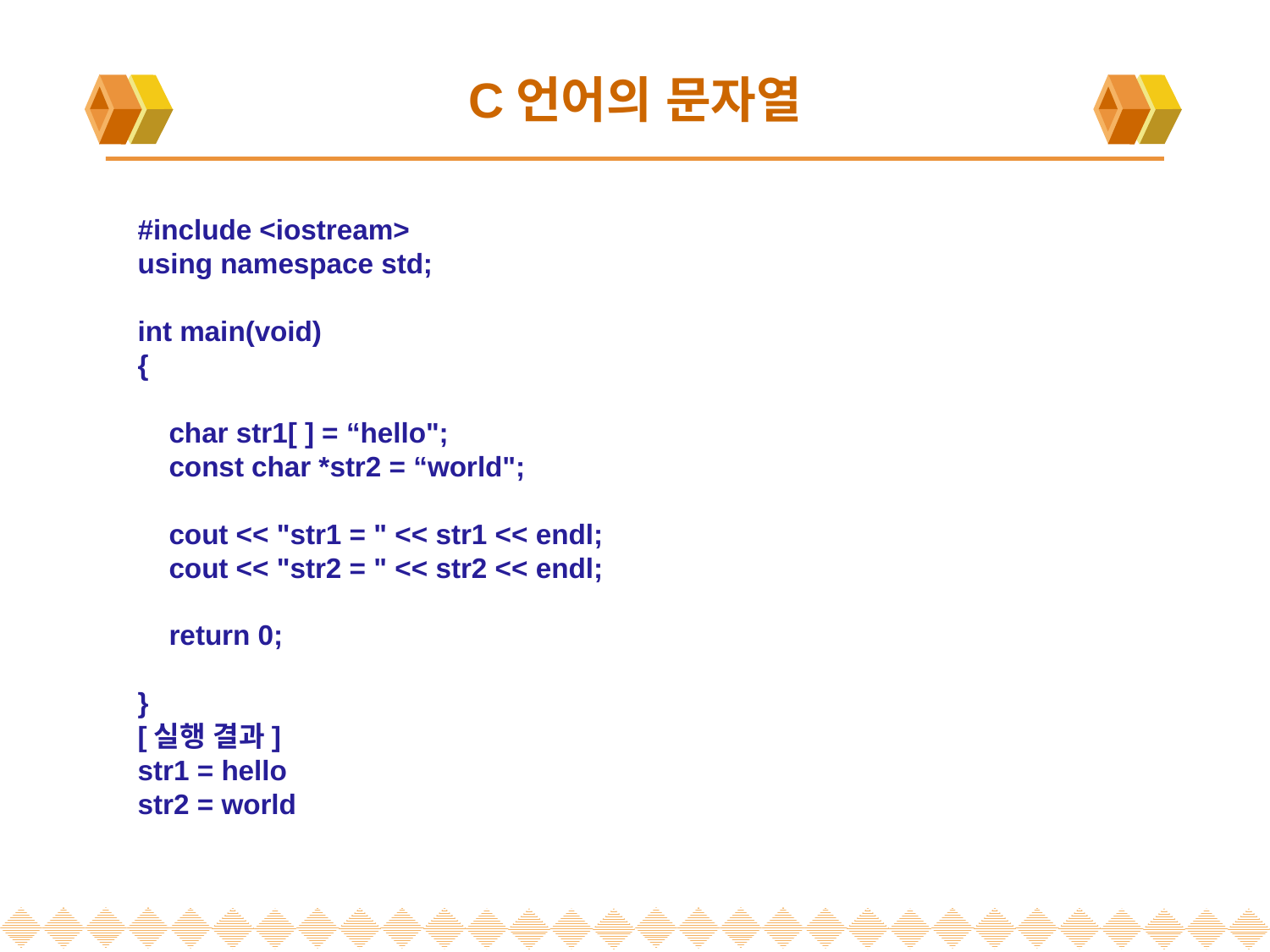

# C언어의 문자열
#include <iostream>
using namespace std;

int main(void)
{

    char str1[ ] = “hello";
    const char *str2 = “world";

    cout << "str1 = " << str1 << endl;
    cout << "str2 = " << str2 << endl;

    return 0;

}
[실행 결과]
str1 = hello
str2 = world